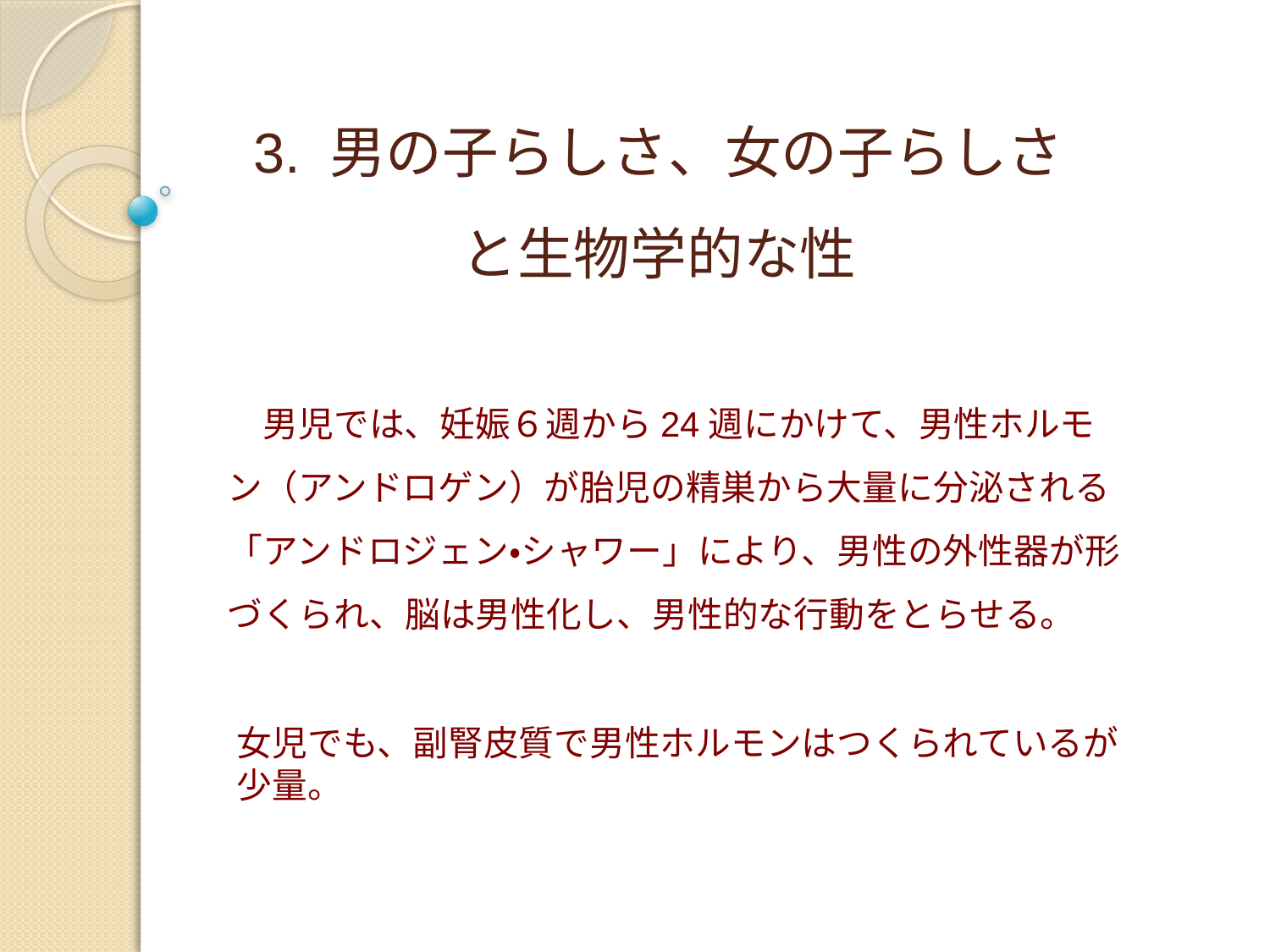

# 3. 男の子らしさ、女の子らしさ と生物学的な性
　男児では、妊娠６週から24週にかけて、男性ホルモン（アンドロゲン）が胎児の精巣から大量に分泌される「アンドロジェン・シャワー」により、男性の外性器が形づくられ、脳は男性化し、男性的な行動をとらせる。
女児でも、副腎皮質で男性ホルモンはつくられているが
少量。